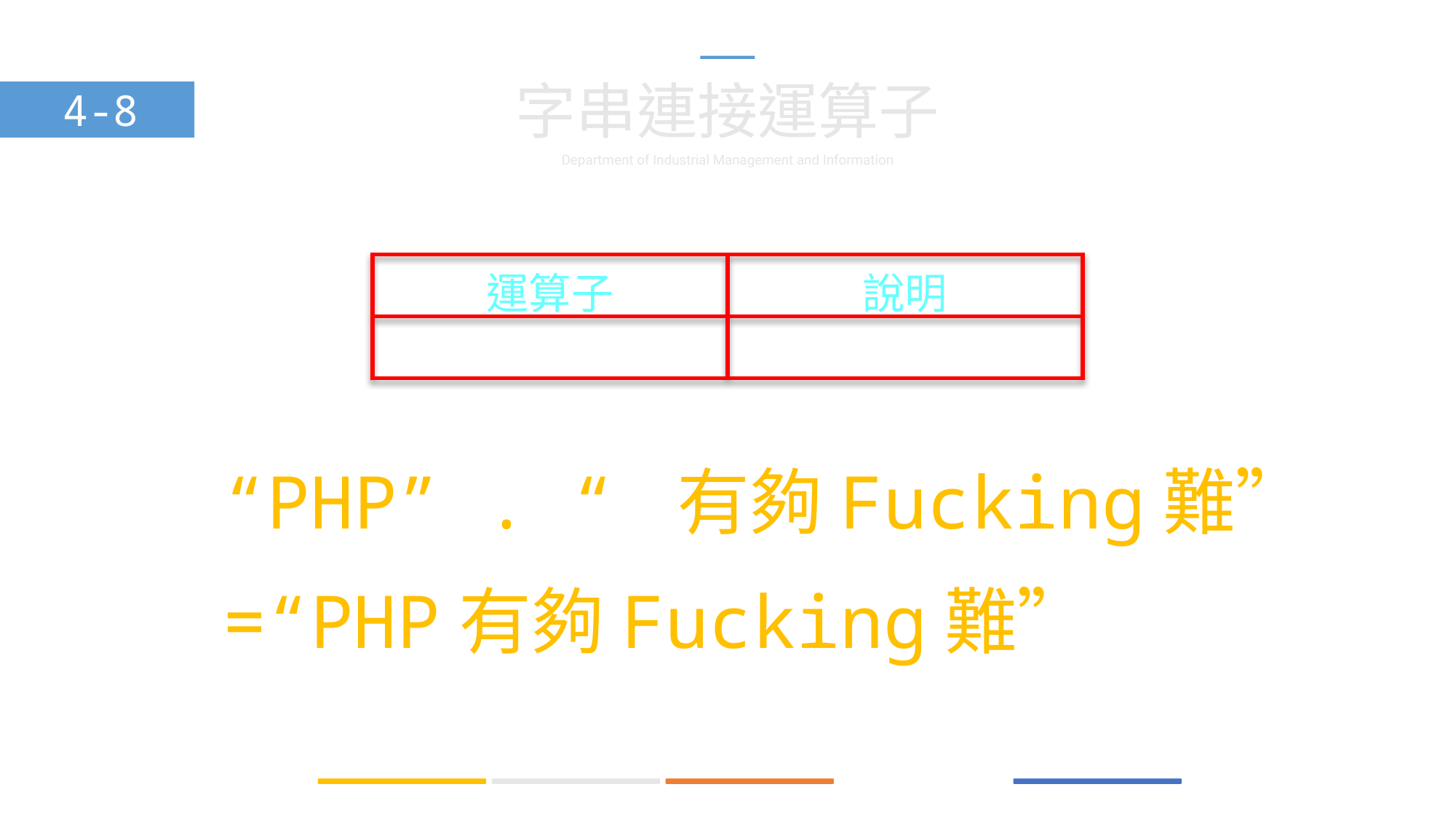

字串連接運算子
4-8
| 運算子 | 說明 |
| --- | --- |
| . | 字串連接 |
“PHP” . “ 有夠Fucking難”

=“PHP有夠Fucking難”